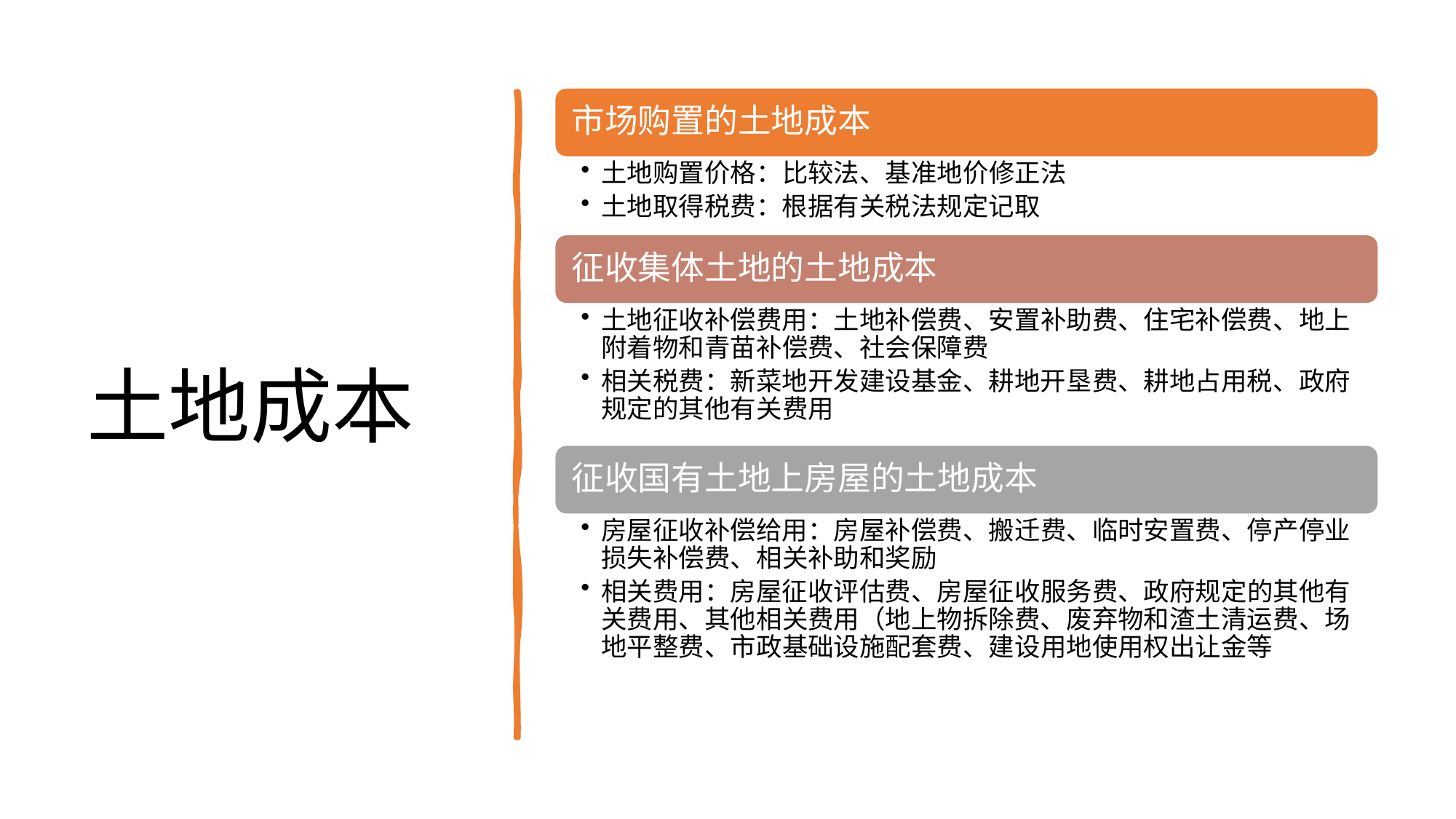

市场购置的土地成本
土地购置价格：比较法、基准地价修正法
土地取得税费：根据有关税法规定记取
征收集体土地的土地成本
土地征收补偿费用：土地补偿费、安置补助费、住宅补偿费、地上附着物和青苗补偿费、社会保障费
相关税费：新菜地开发建设基金、耕地开垦费、耕地占用税、政府规定的其他有关费用
征收国有土地上房屋的土地成本
房屋征收补偿给用：房屋补偿费、搬迁费、临时安置费、停产停业损失补偿费、相关补助和奖励
相关费用：房屋征收评估费、房屋征收服务费、政府规定的其他有关费用、其他相关费用（地上物拆除费、废弃物和渣土清运费、场地平整费、市政基础设施配套费、建设用地使用权出让金等

# 土地成本